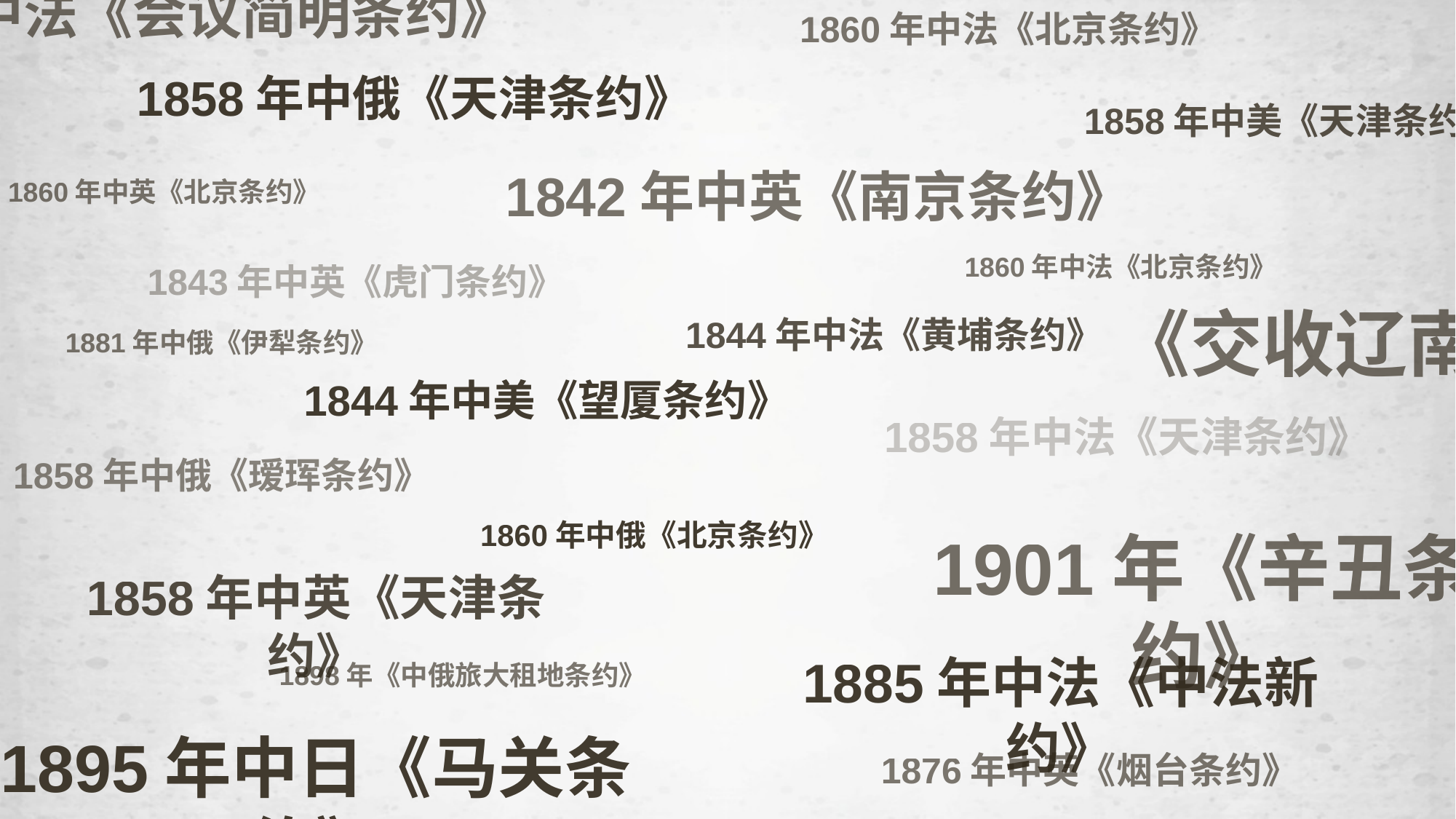

中法《会议简明条约》
1860年中法《北京条约》
1858年中俄《天津条约》
1858年中美《天津条约》
1842年中英《南京条约》
1860年中英《北京条约》
1860年中法《北京条约》
1843年中英《虎门条约》
《交收辽南条约》
1844年中法《黄埔条约》
1881年中俄《伊犁条约》
1844年中美《望厦条约》
1858年中法《天津条约》
1858年中俄《瑷珲条约》
1860年中俄《北京条约》
1901年《辛丑条约》
1858年中英《天津条约》
1885年中法《中法新约》
1898年《中俄旅大租地条约》
1895年中日《马关条约》
1876年中英《烟台条约》